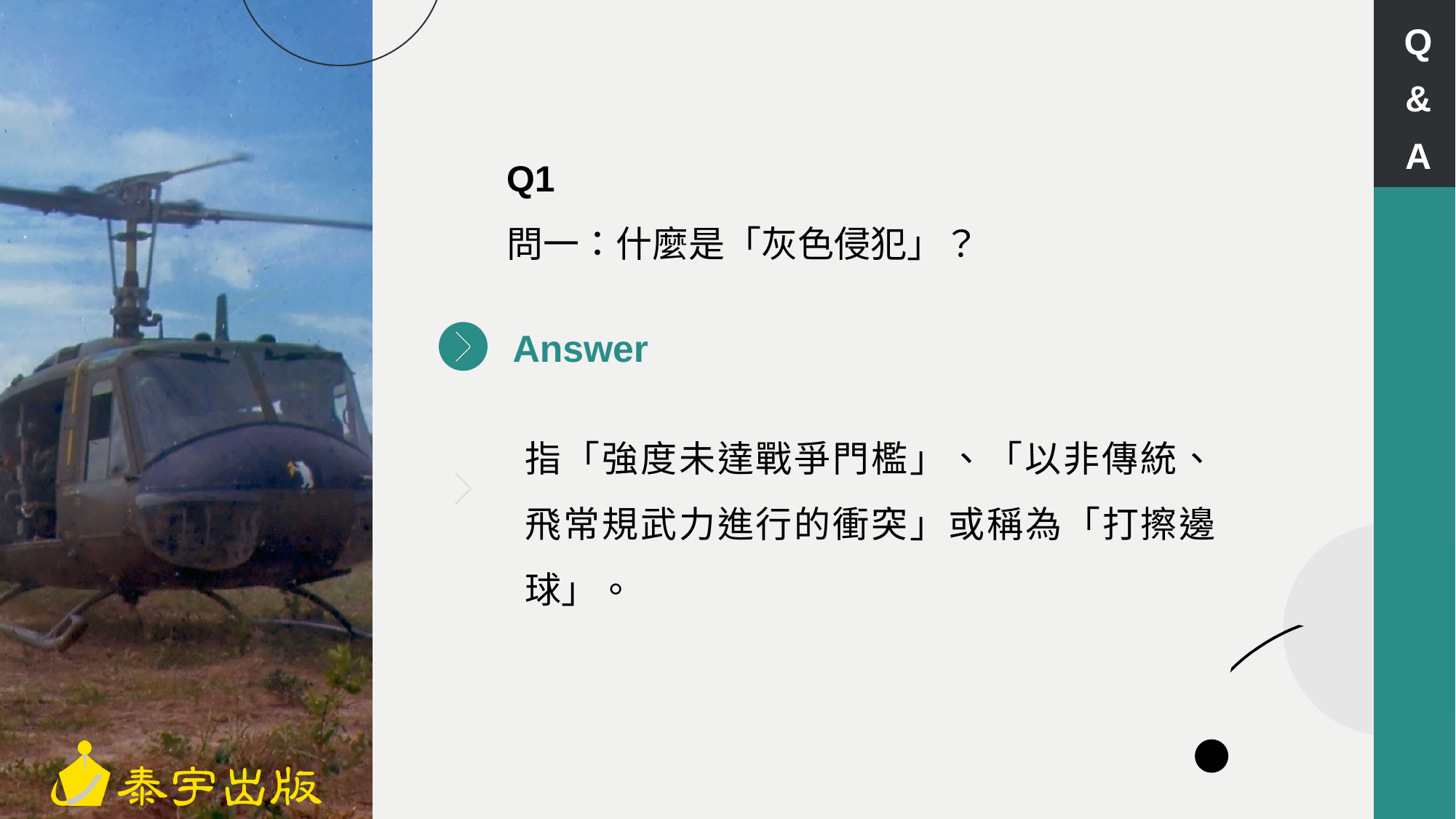

Q1
問一：什麼是「灰色侵犯」？
Answer

指「強度未達戰爭門檻」、「以非傳統、飛常規武力進行的衝突」或稱為「打擦邊球」。